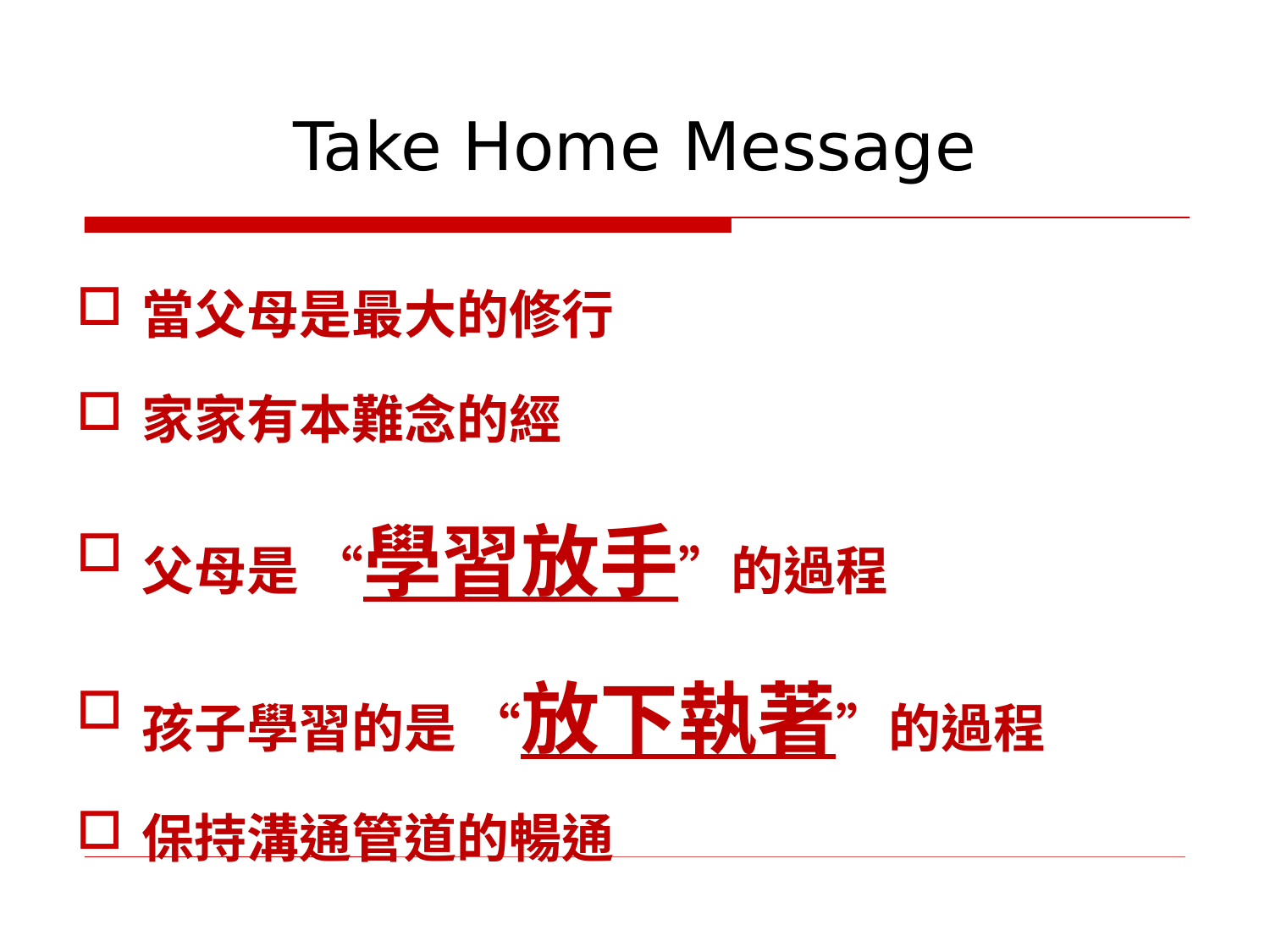

# Take Home Message
當父母是最大的修行
家家有本難念的經
父母是 “學習放手”的過程
孩子學習的是 “放下執著”的過程
保持溝通管道的暢通